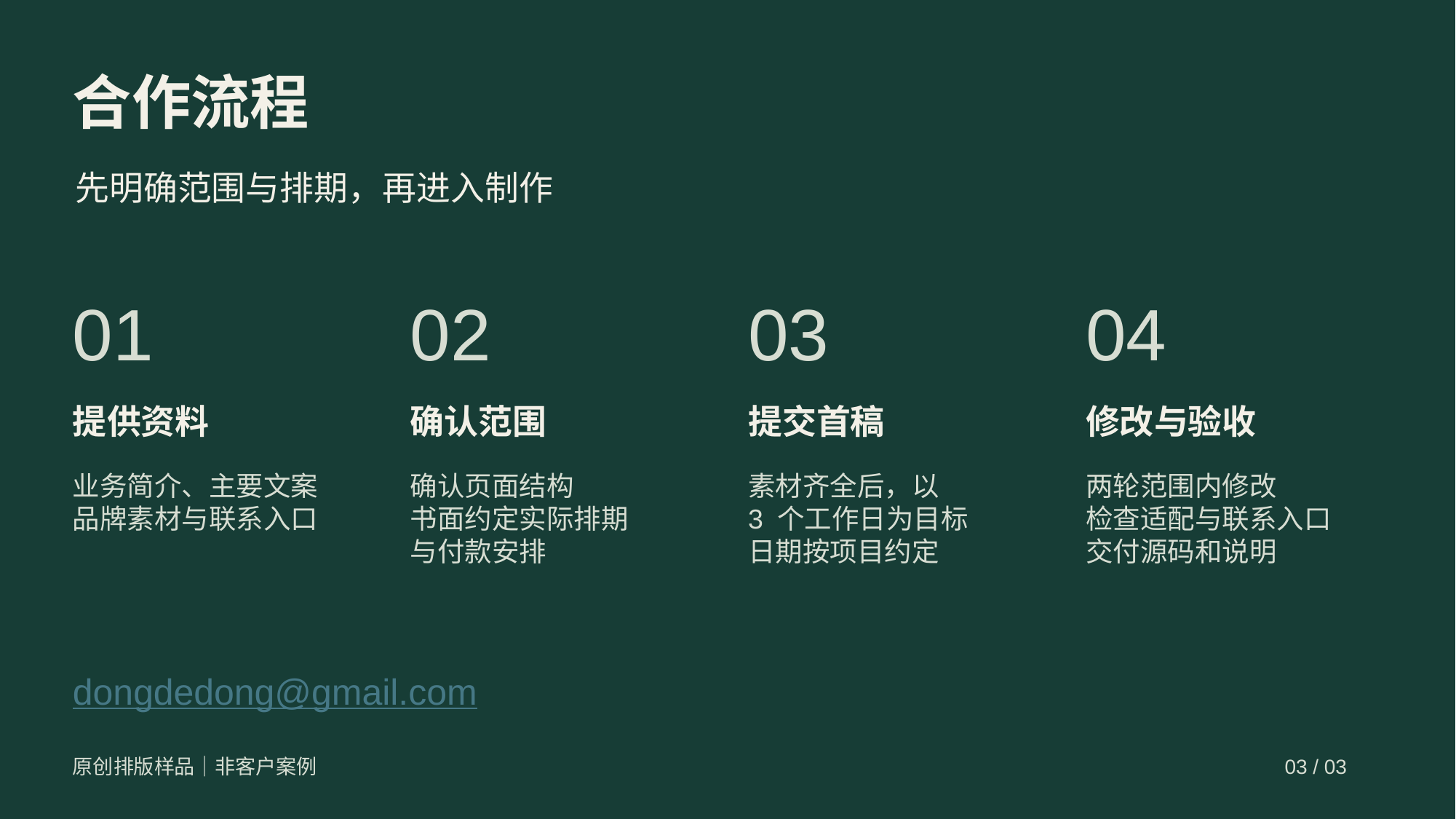

合作流程
先明确范围与排期，再进入制作
01
02
03
04
提供资料
确认范围
提交首稿
修改与验收
业务简介、主要文案
品牌素材与联系入口
确认页面结构
书面约定实际排期
与付款安排
素材齐全后，以
3 个工作日为目标
日期按项目约定
两轮范围内修改
检查适配与联系入口
交付源码和说明
dongdedong@gmail.com
原创排版样品｜非客户案例
03 / 03